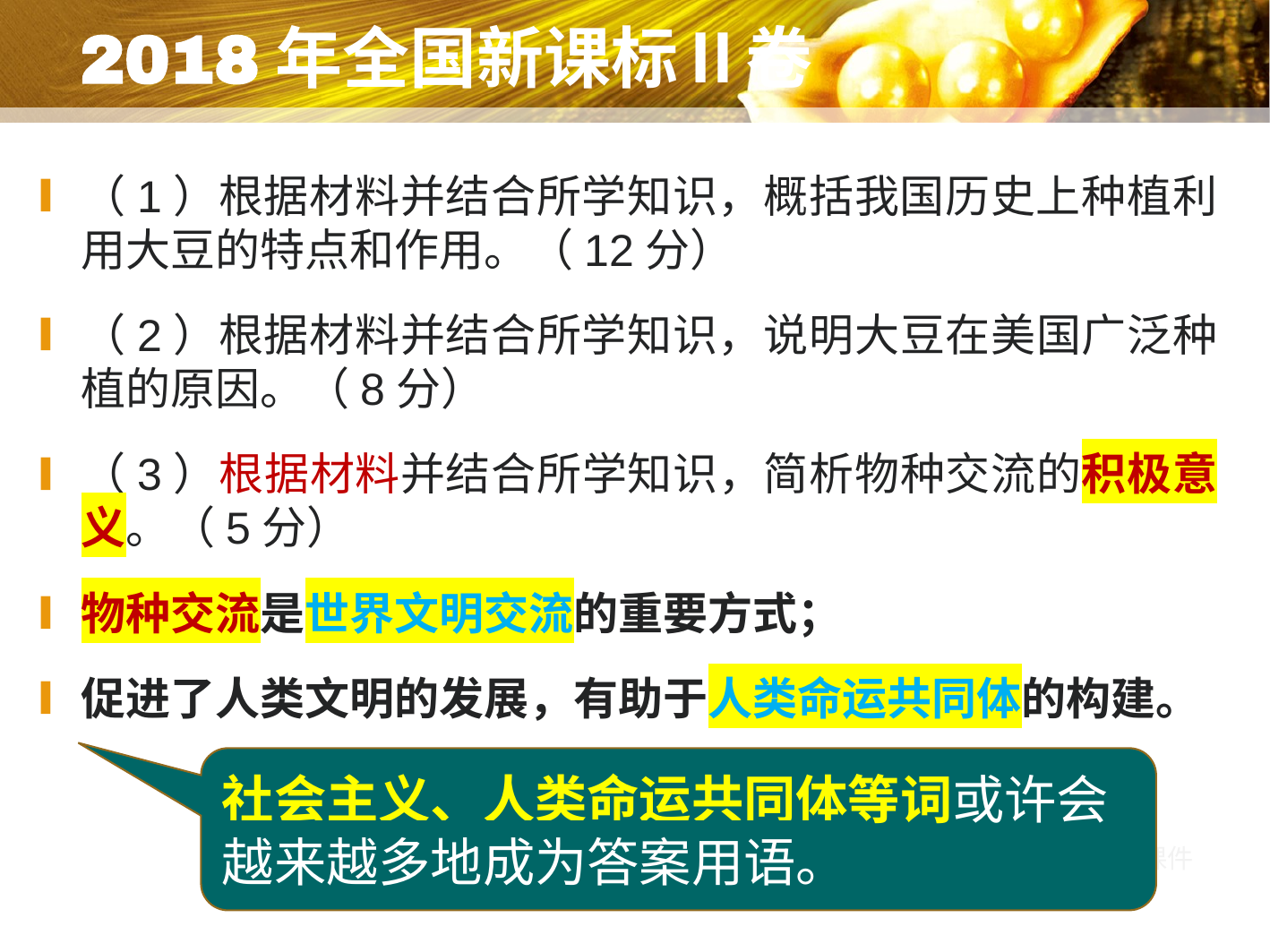

# 2018年全国新课标Ⅱ卷
（1）根据材料并结合所学知识，概括我国历史上种植利用大豆的特点和作用。（12分）
（2）根据材料并结合所学知识，说明大豆在美国广泛种植的原因。（8分）
（3）根据材料并结合所学知识，简析物种交流的积极意义。（5分）
物种交流是世界文明交流的重要方式；
促进了人类文明的发展，有助于人类命运共同体的构建。

社会主义、人类命运共同体等词或许会越来越多地成为答案用语。